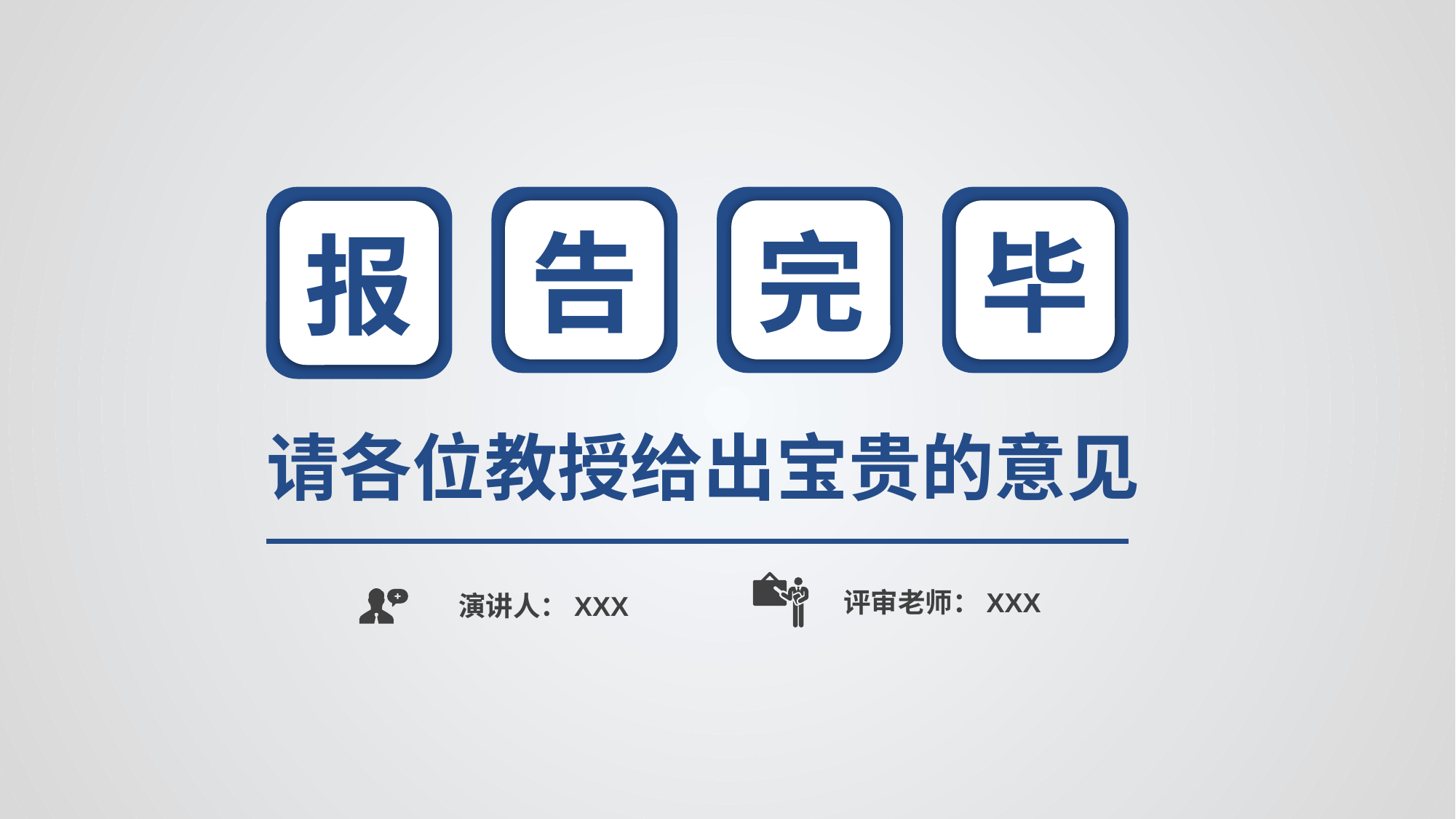

报

告

完

毕
# 请各位教授给出宝贵的意见

评审老师：XXX
演讲人：XXX